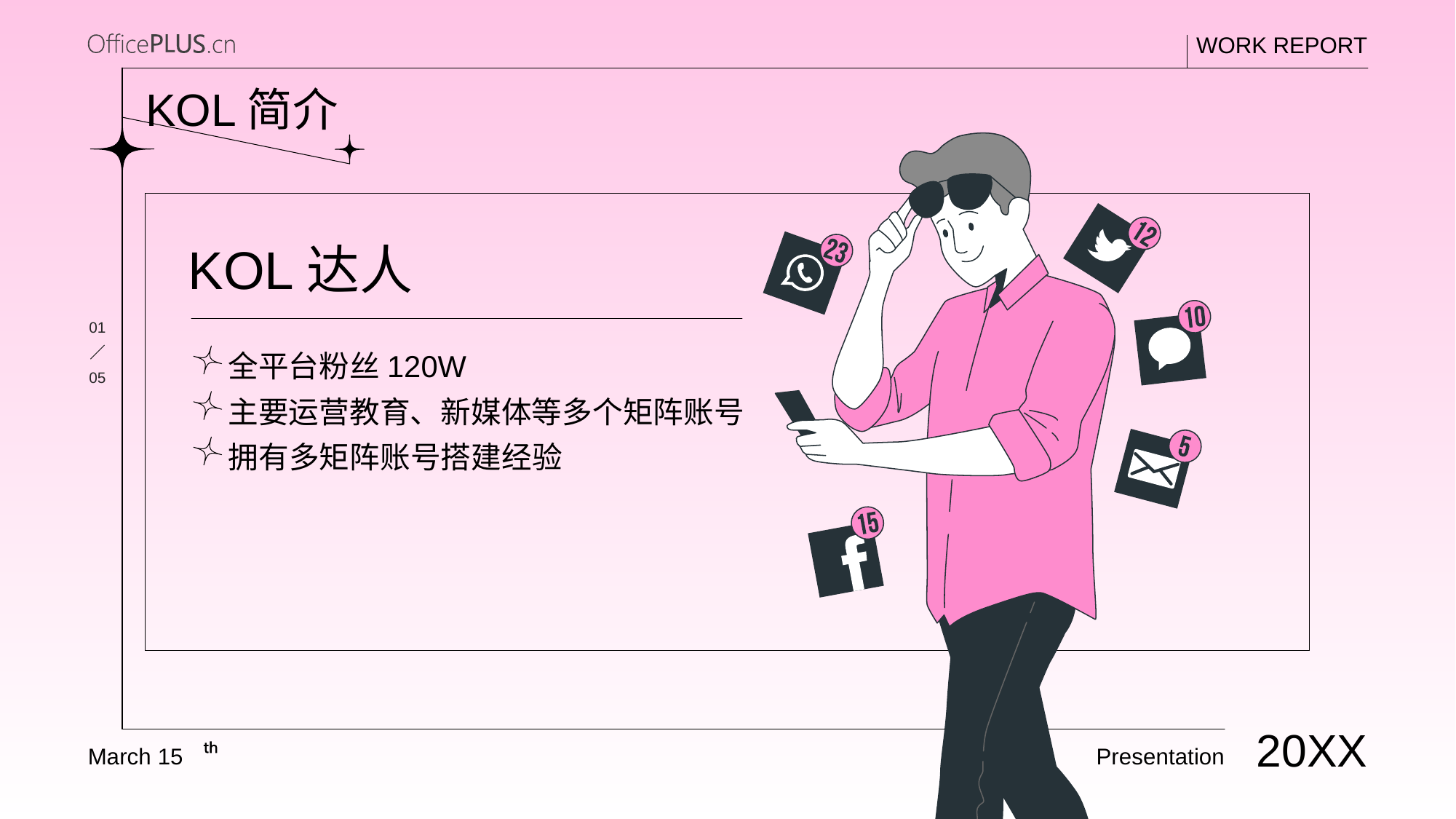

KOL简介

KOL达人

01
全平台粉丝120W

05
主要运营教育、新媒体等多个矩阵账号

拥有多矩阵账号搭建经验

20XX

March 15